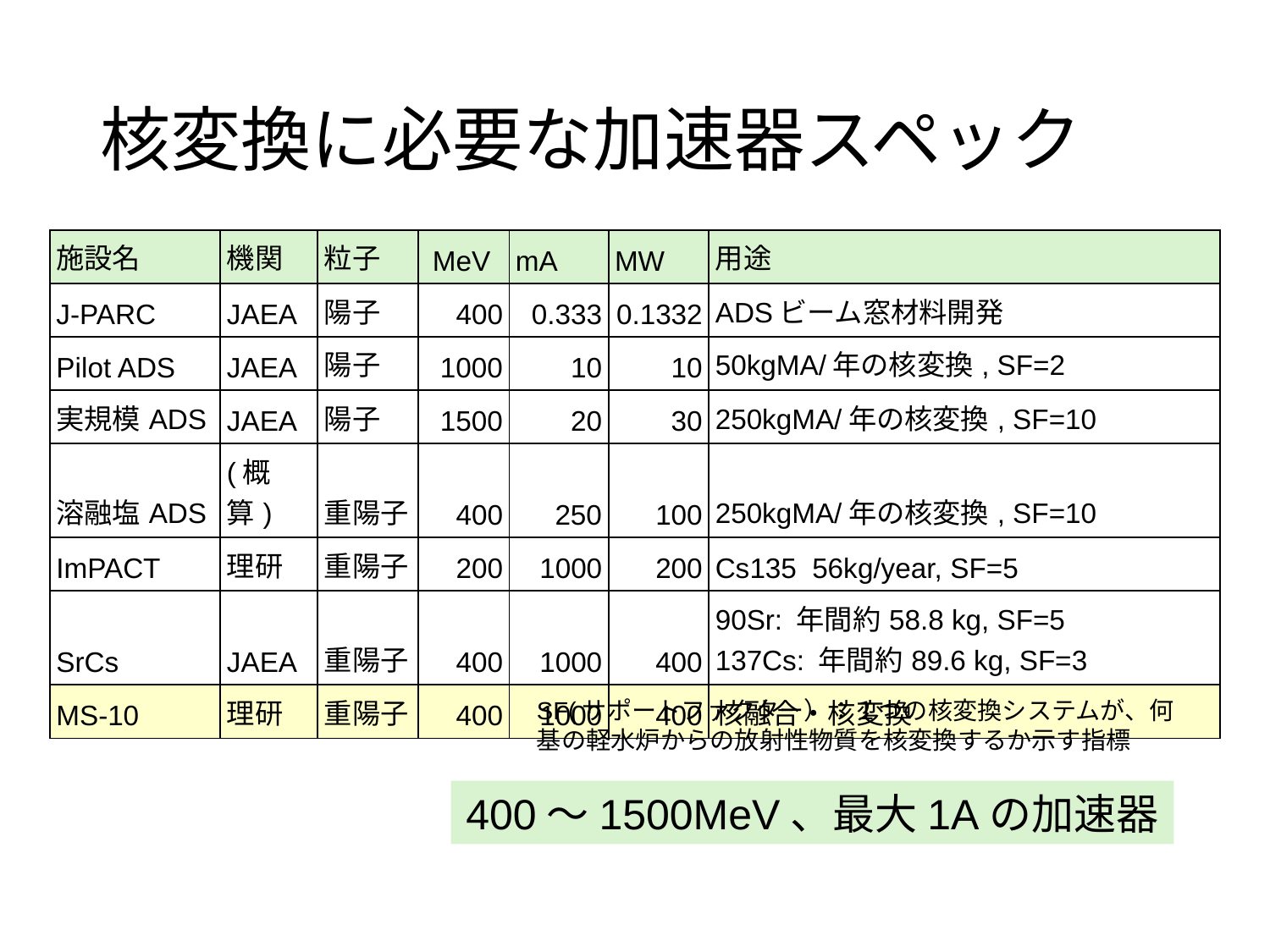

# 核変換に必要な加速器スペック
| 施設名 | 機関 | 粒子 | MeV | mA | MW | 用途 |
| --- | --- | --- | --- | --- | --- | --- |
| J-PARC | JAEA | 陽子 | 400 | 0.333 | 0.1332 | ADSビーム窓材料開発 |
| Pilot ADS | JAEA | 陽子 | 1000 | 10 | 10 | 50kgMA/年の核変換, SF=2 |
| 実規模ADS | JAEA | 陽子 | 1500 | 20 | 30 | 250kgMA/年の核変換, SF=10 |
| 溶融塩ADS | (概算) | 重陽子 | 400 | 250 | 100 | 250kgMA/年の核変換, SF=10 |
| ImPACT | 理研 | 重陽子 | 200 | 1000 | 200 | Cs135 56kg/year, SF=5 |
| SrCs | JAEA | 重陽子 | 400 | 1000 | 400 | 90Sr: 年間約58.8 kg, SF=5 137Cs: 年間約89.6 kg, SF=3 |
| MS-10 | 理研 | 重陽子 | 400 | 1000 | 400 | 核融合・核変換 |
SF(サポートファクター）：１つの核変換システムが、何基の軽水炉からの放射性物質を核変換するか示す指標
400～1500MeV、最大1Aの加速器